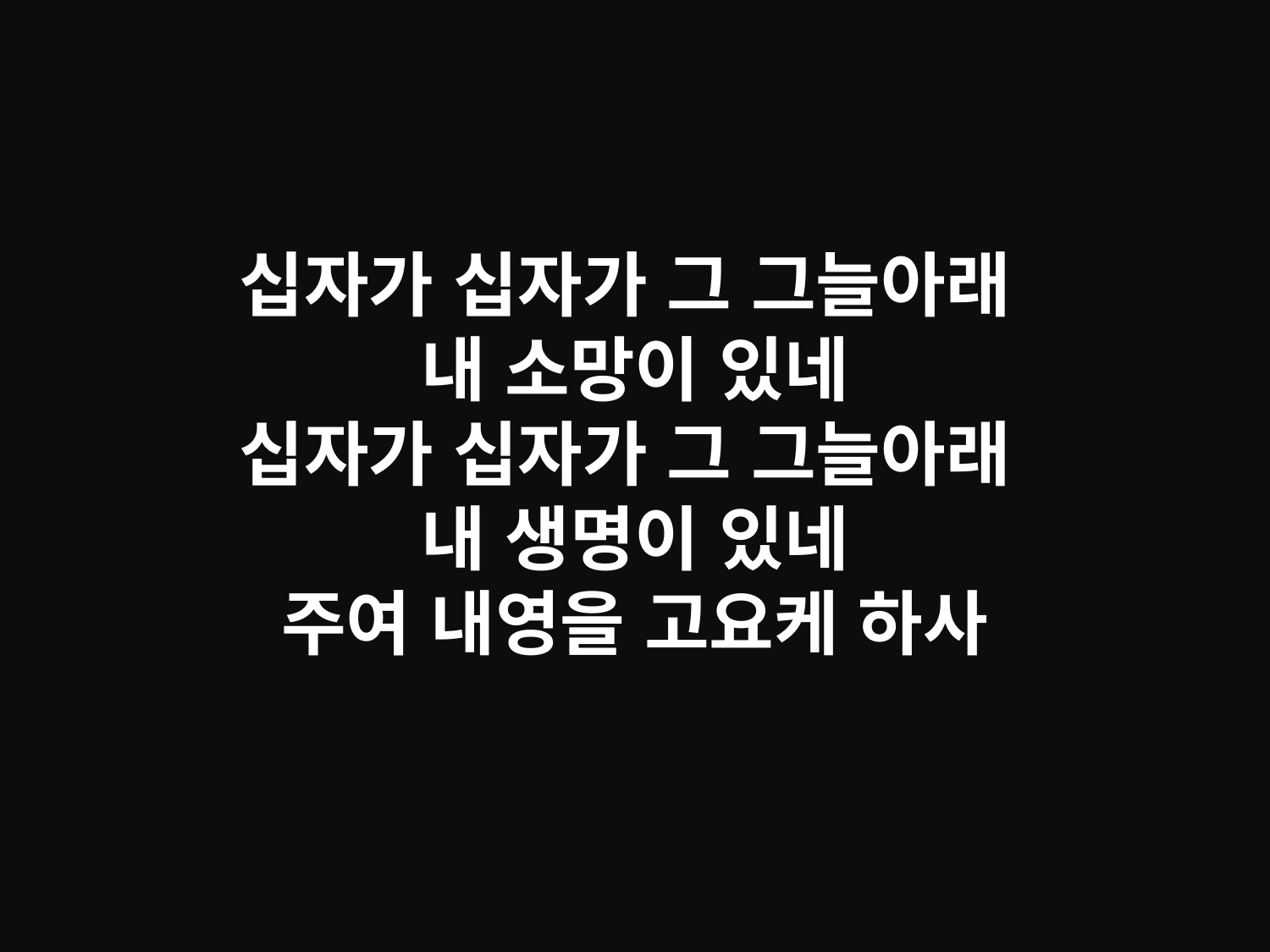

# 십자가 십자가 그 그늘아래 내 소망이 있네 십자가 십자가 그 그늘아래 내 생명이 있네 주여 내영을 고요케 하사